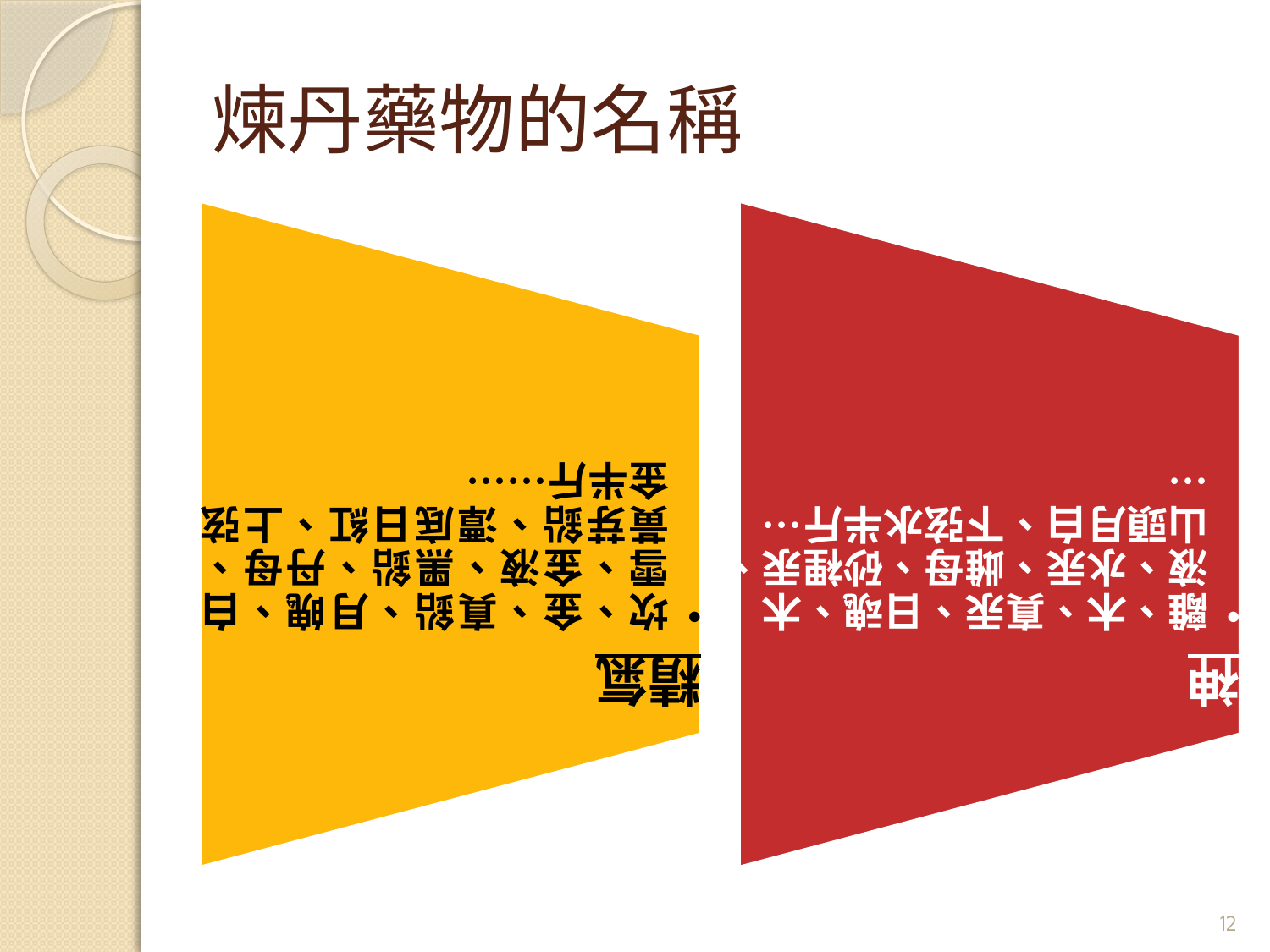

# 煉丹藥物的名稱
精氣
坎、金、真鉛、月魄、白雪、金液、黑鉛、丹母、黃芽鉛、潭底日紅、上弦金半斤……
神
離、木、真汞、日魂、木液、水汞、雌母、砂裡汞、山頭月白、下弦水半斤……
12